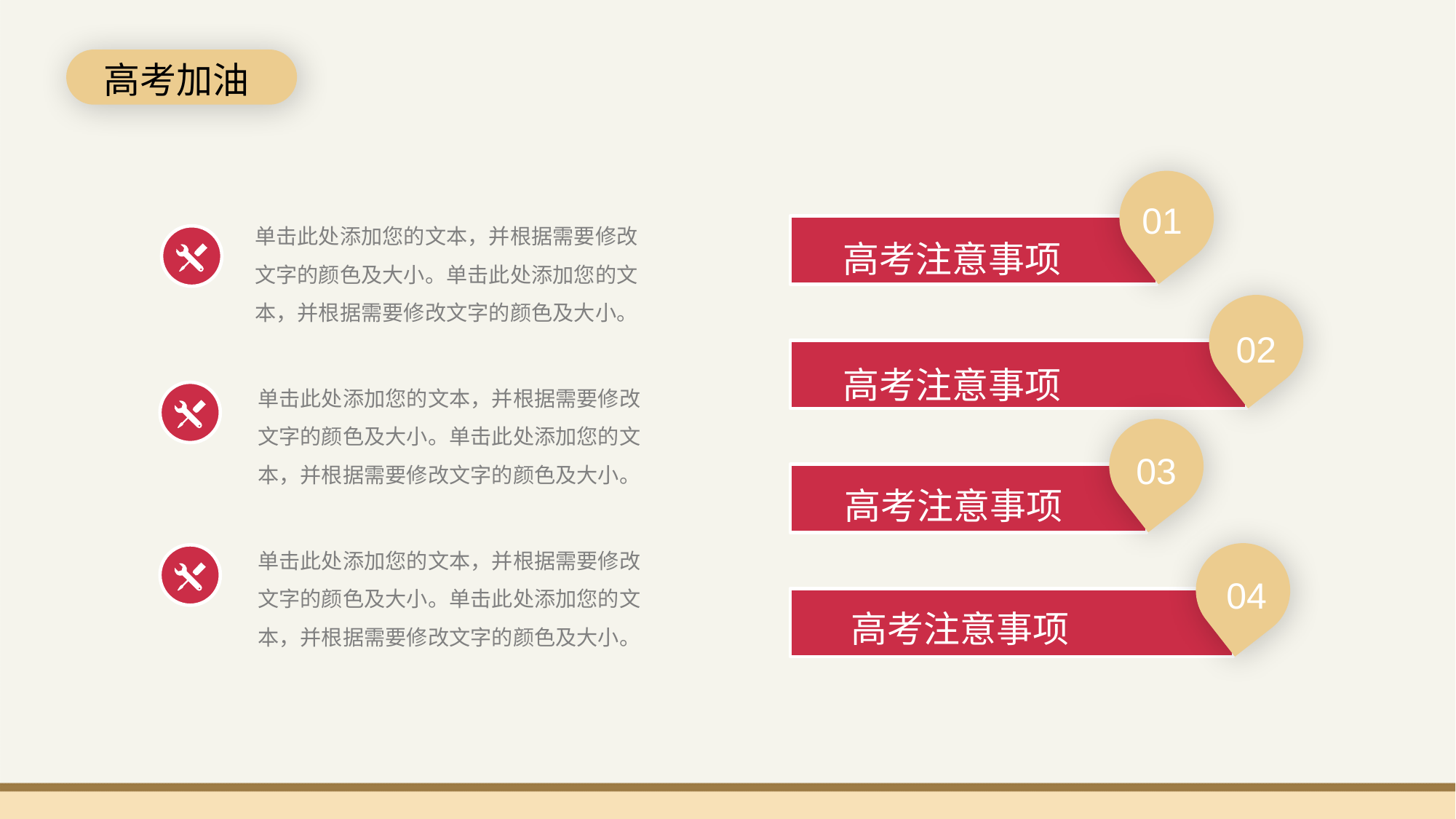

高考加油

01
单击此处添加您的文本，并根据需要修改文字的颜色及大小。单击此处添加您的文本，并根据需要修改文字的颜色及大小。
高考注意事项

02
高考注意事项

单击此处添加您的文本，并根据需要修改文字的颜色及大小。单击此处添加您的文本，并根据需要修改文字的颜色及大小。

03
高考注意事项

单击此处添加您的文本，并根据需要修改文字的颜色及大小。单击此处添加您的文本，并根据需要修改文字的颜色及大小。

04
高考注意事项